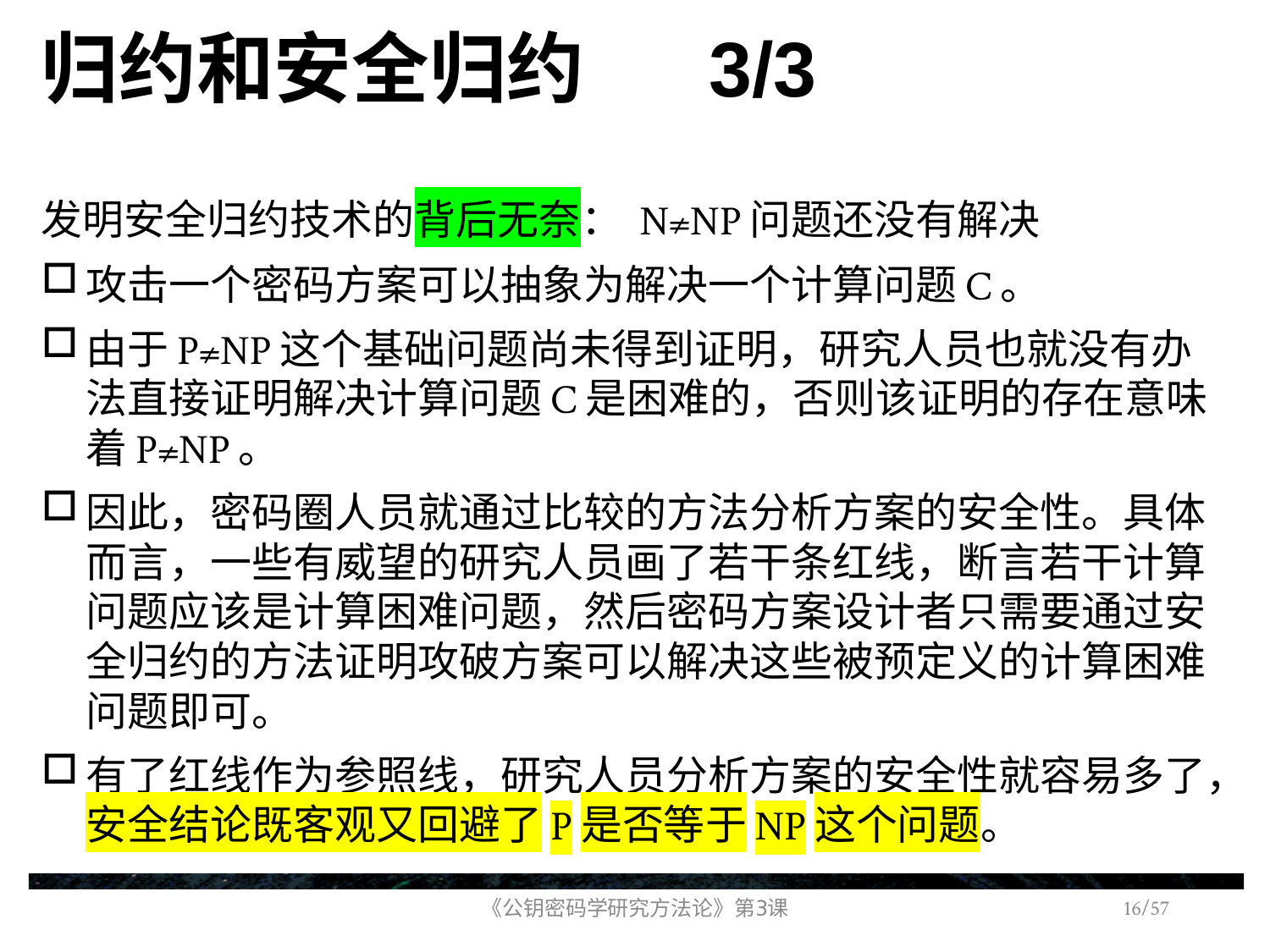

# 归约和安全归约      3/3
发明安全归约技术的背后无奈： N≠NP问题还没有解决
攻击一个密码方案可以抽象为解决一个计算问题C。
由于P≠NP这个基础问题尚未得到证明，研究人员也就没有办法直接证明解决计算问题C是困难的，否则该证明的存在意味着P≠NP。
因此，密码圈人员就通过比较的方法分析方案的安全性。具体而言，一些有威望的研究人员画了若干条红线，断言若干计算问题应该是计算困难问题，然后密码方案设计者只需要通过安全归约的方法证明攻破方案可以解决这些被预定义的计算困难问题即可。
有了红线作为参照线，研究人员分析方案的安全性就容易多了，安全结论既客观又回避了P是否等于NP这个问题。
《公钥密码学研究方法论》第3课
16/57